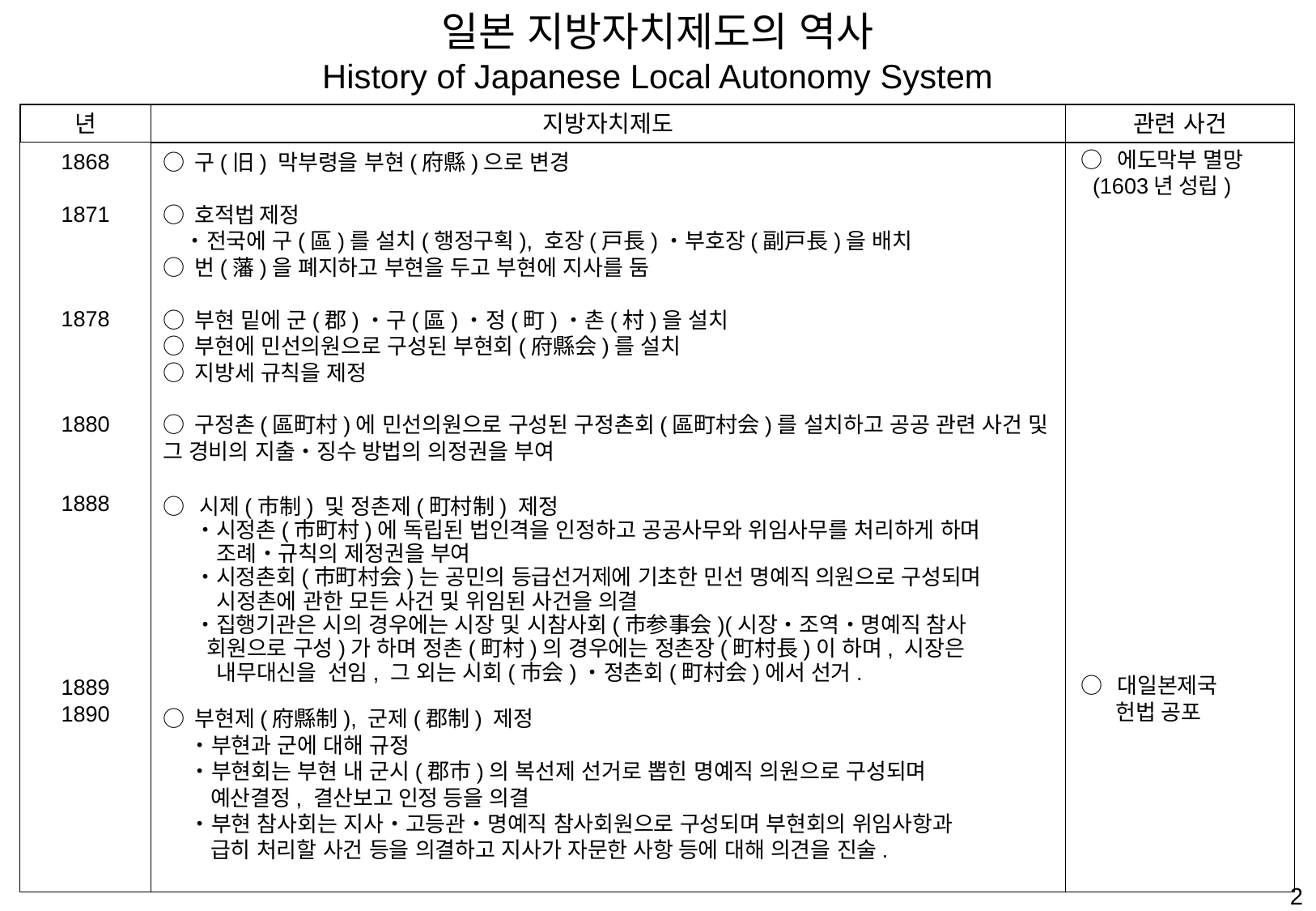

일본 지방자치제도의 역사
History of Japanese Local Autonomy System
년
지방자치제도
관련 사건
○  에도막부 멸망
  (1603년 성립)

○  대일본제국
     헌법 공포
1868

1871

1878

1880

1888

1889
1890
○ 구(旧) 막부령을 부현(府縣)으로 변경

○ 호적법 제정
　・전국에 구(區)를 설치(행정구획), 호장(戸長)・부호장(副戸長)을 배치
○ 번(藩)을 폐지하고 부현을 두고 부현에 지사를 둠

○ 부현 밑에 군(郡)・구(區)・정(町)・촌(村)을 설치
○ 부현에 민선의원으로 구성된 부현회(府縣会)를 설치
○ 지방세 규칙을 제정

○ 구정촌(區町村)에 민선의원으로 구성된 구정촌회(區町村会)를 설치하고 공공 관련 사건 및 그 경비의 지출・징수 방법의 의정권을 부여

○  시제(市制) 및 정촌제(町村制) 제정
　  ・시정촌(市町村)에 독립된 법인격을 인정하고 공공사무와 위임사무를 처리하게 하며
        조례・규칙의 제정권을 부여
　  ・시정촌회(市町村会)는 공민의 등급선거제에 기초한 민선 명예직 의원으로 구성되며
        시정촌에 관한 모든 사건 및 위임된 사건을 의결
　  ・집행기관은 시의 경우에는 시장 및 시참사회(市参事会)(시장・조역・명예직 참사
        회원으로 구성)가 하며 정촌(町村)의 경우에는 정촌장(町村長)이 하며, 시장은
        내무대신을  선임, 그 외는 시회(市会)・정촌회(町村会)에서 선거.
○ 부현제(府縣制), 군제(郡制) 제정
　 ・부현과 군에 대해 규정
　 ・부현회는 부현 내 군시(郡市)의 복선제 선거로 뽑힌 명예직 의원으로 구성되며
       예산결정, 결산보고 인정 등을 의결
　 ・부현 참사회는 지사・고등관・명예직 참사회원으로 구성되며 부현회의 위임사항과
       급히 처리할 사건 등을 의결하고 지사가 자문한 사항 등에 대해 의견을 진술.
2